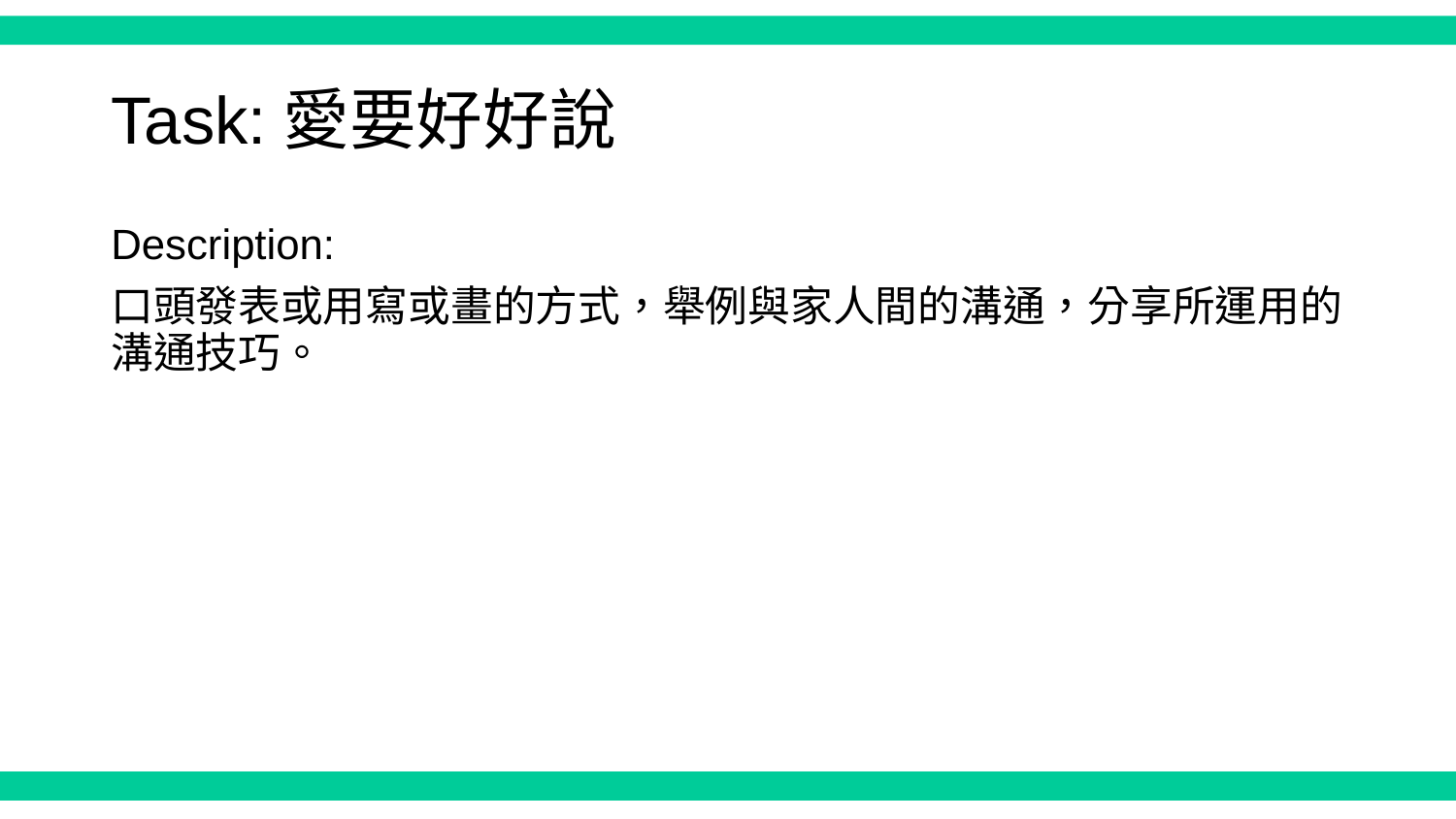

# Task:愛要好好說
Description:
口頭發表或用寫或畫的方式，舉例與家人間的溝通，分享所運用的溝通技巧。